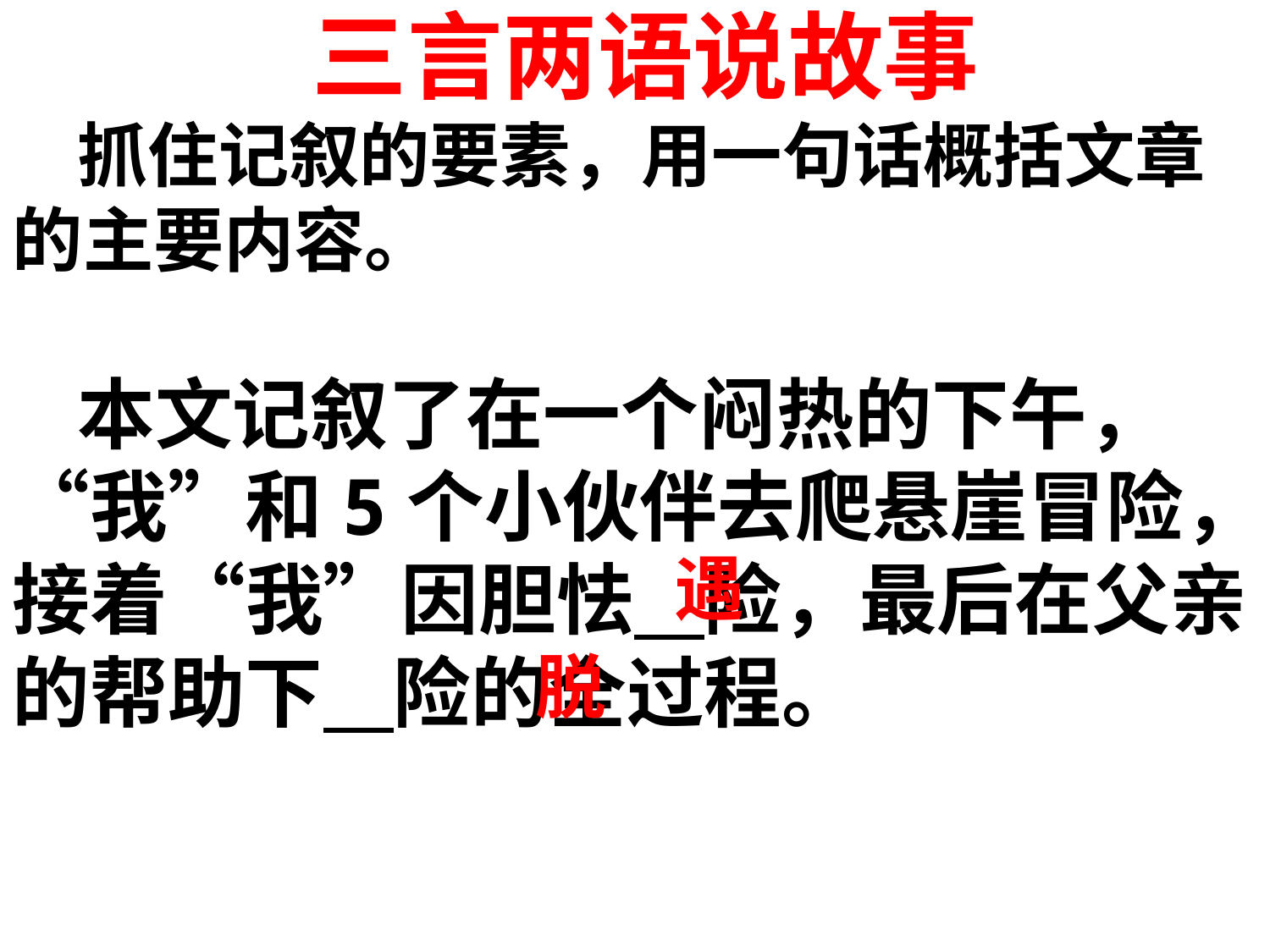

三言两语说故事
   抓住记叙的要素，用一句话概括文章的主要内容。

   本文记叙了在一个闷热的下午，“我”和5个小伙伴去爬悬崖冒险，接着“我”因胆怯    险，最后在父亲的帮助下    险的全过程。
遇
脱